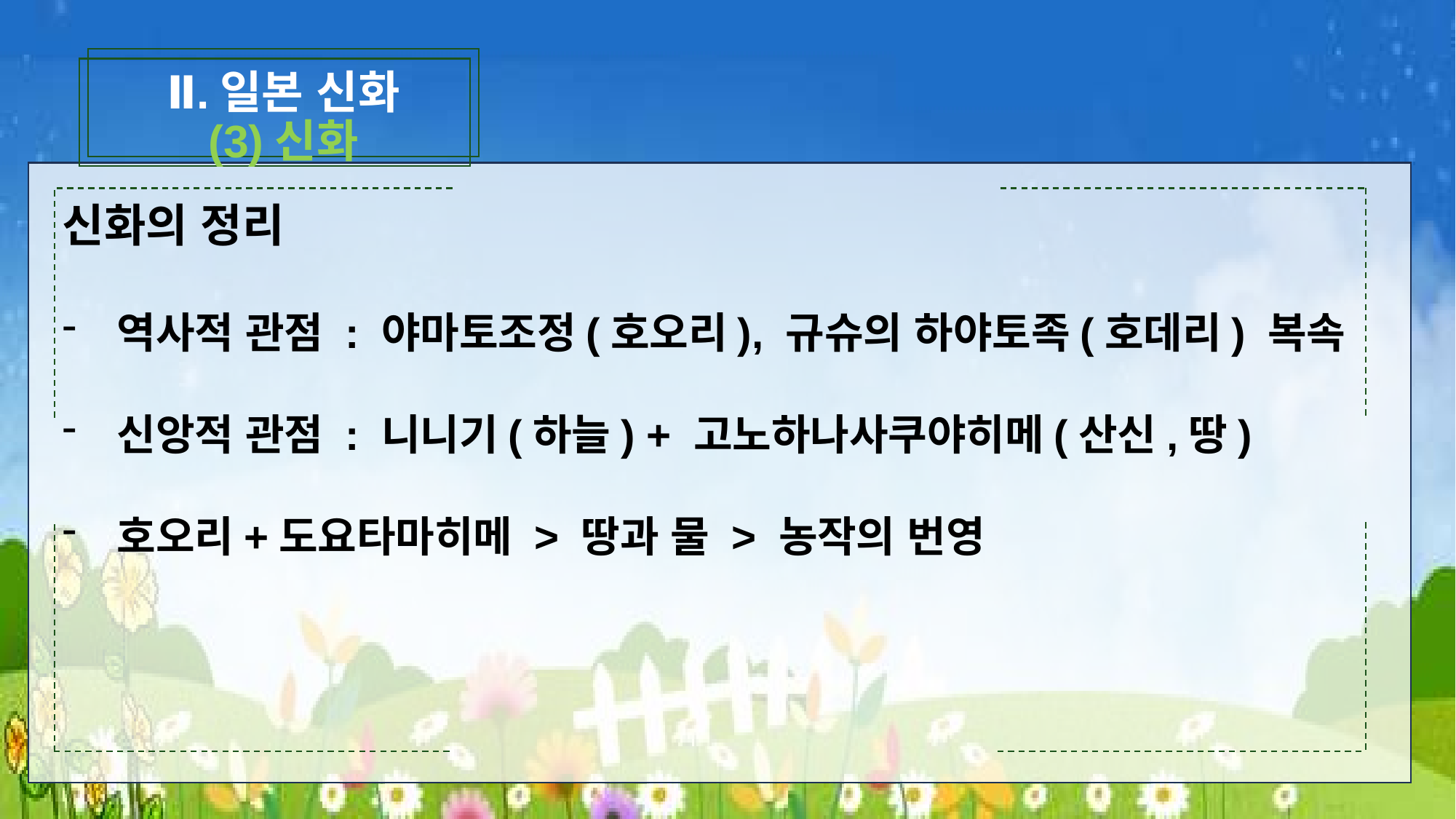

Ⅱ.일본 신화
(3)신화

신화의 정리

역사적 관점 : 야마토조정(호오리), 규슈의 하야토족(호데리) 복속

신앙적 관점 : 니니기(하늘) + 고노하나사쿠야히메(산신,땅)

호오리+도요타마히메 > 땅과 물 > 농작의 번영